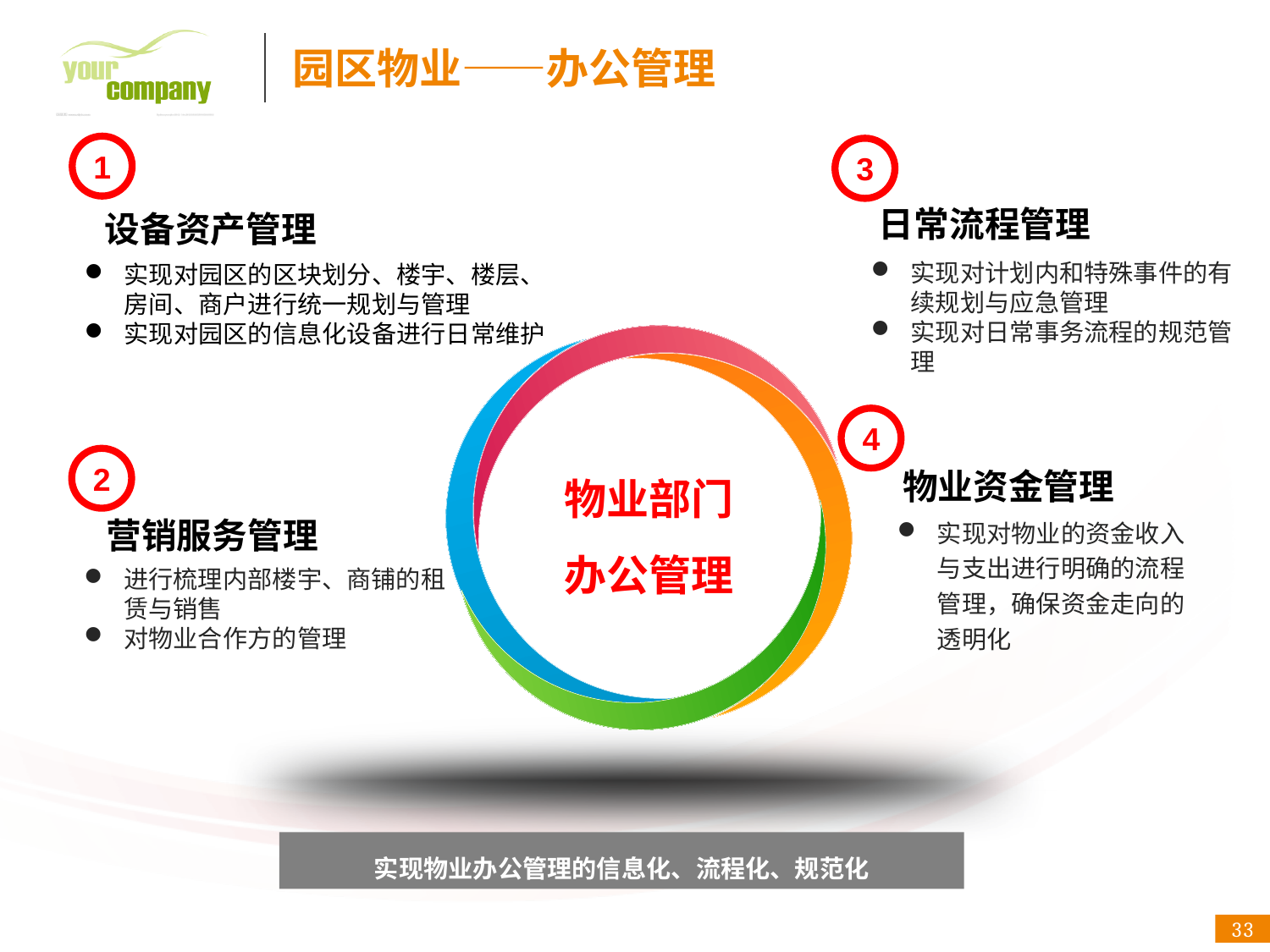

园区物业——办公管理
1
3
日常流程管理
设备资产管理
实现对计划内和特殊事件的有续规划与应急管理
实现对日常事务流程的规范管理
实现对园区的区块划分、楼宇、楼层、房间、商户进行统一规划与管理
实现对园区的信息化设备进行日常维护

4
物业部门
办公管理
2
物业资金管理
实现对物业的资金收入与支出进行明确的流程管理，确保资金走向的透明化
营销服务管理
进行梳理内部楼宇、商铺的租赁与销售
对物业合作方的管理

实现物业办公管理的信息化、流程化、规范化
33